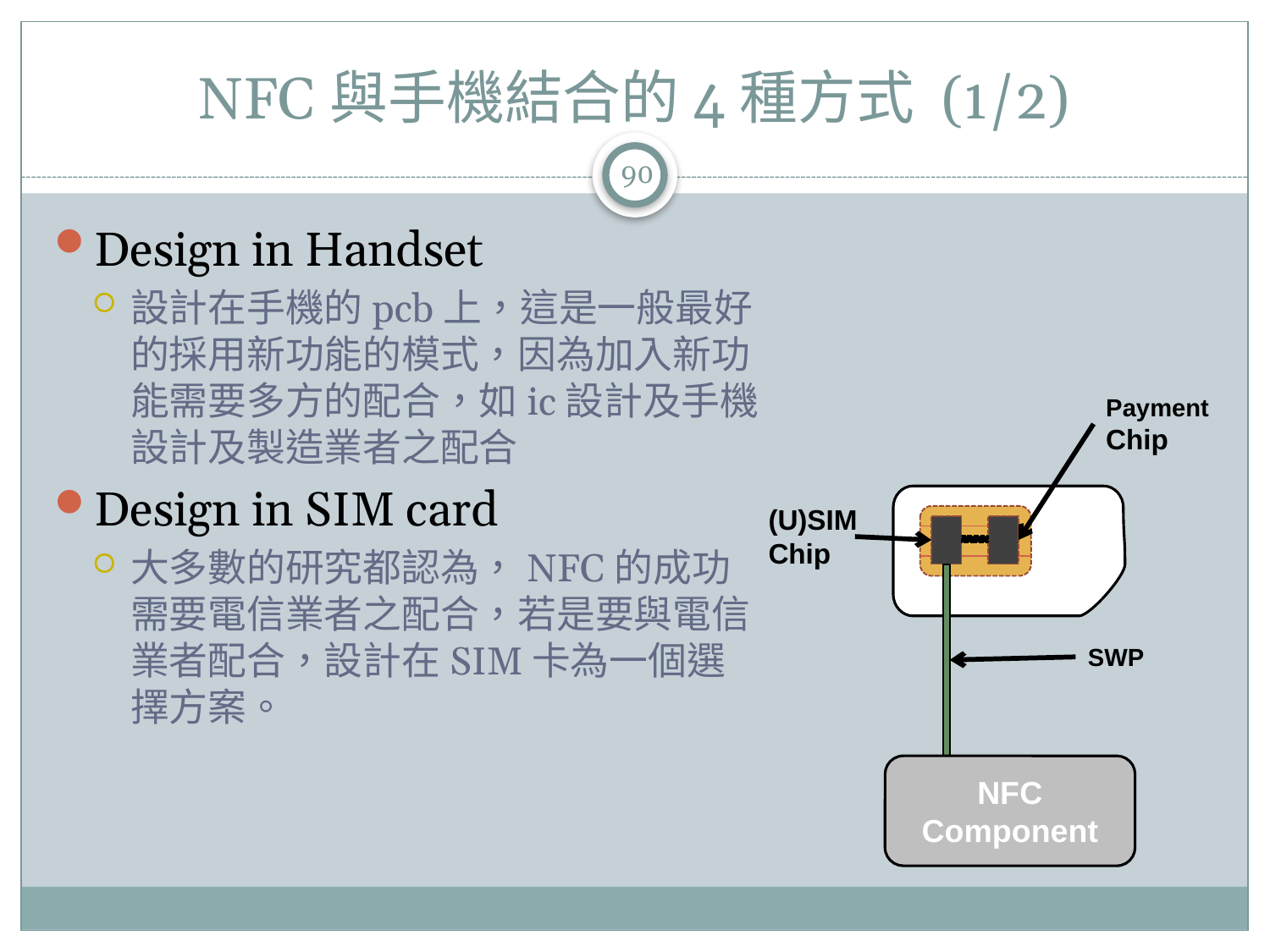

# NFC與手機結合的4種方式 (1/2)
90
Design in Handset
設計在手機的pcb上，這是一般最好的採用新功能的模式，因為加入新功能需要多方的配合，如ic設計及手機設計及製造業者之配合
Design in SIM card
大多數的研究都認為，NFC的成功需要電信業者之配合，若是要與電信業者配合，設計在SIM卡為一個選擇方案。
Payment
Chip

(U)SIM
Chip

SWP
NFC
Component